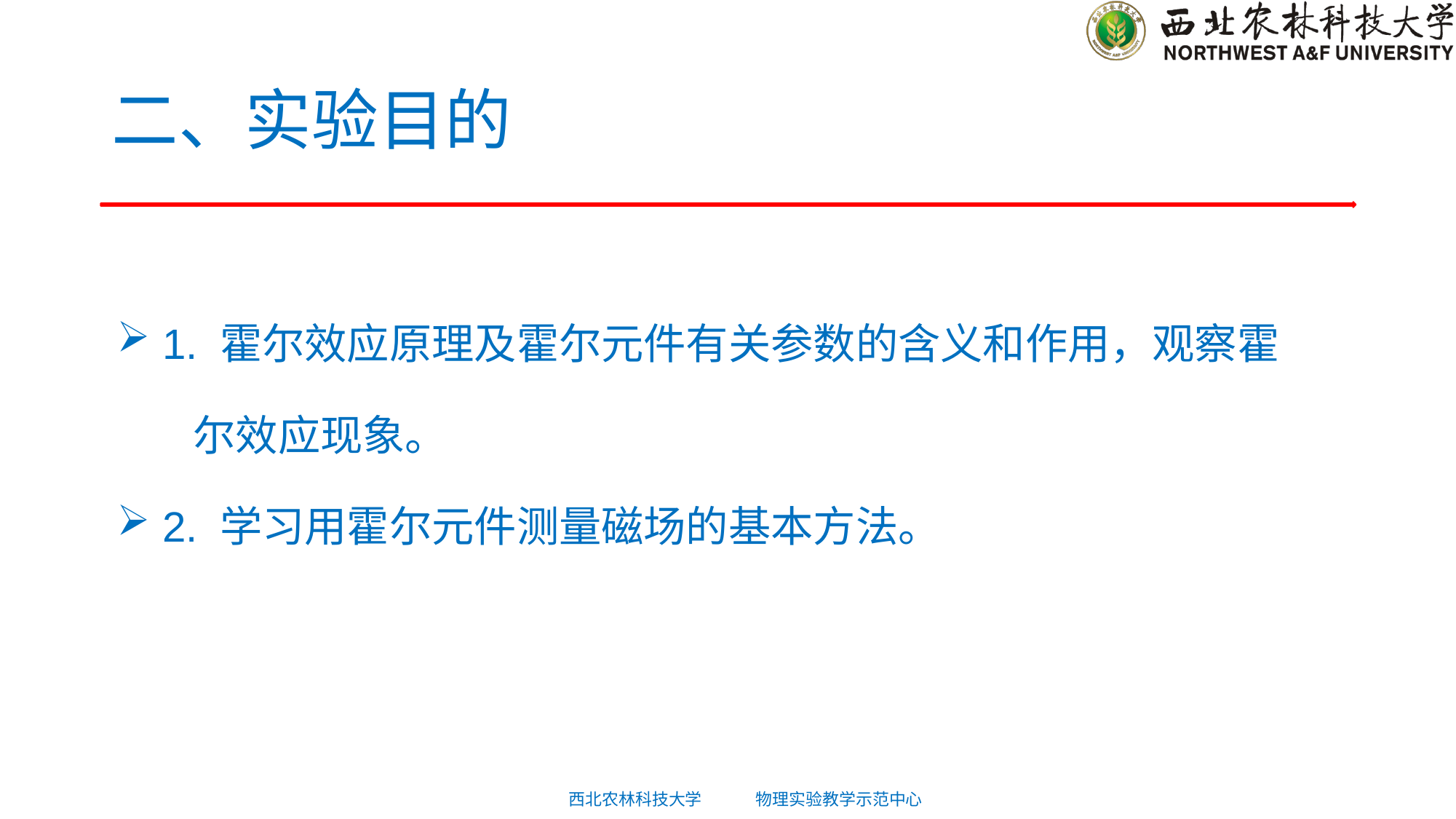

# 二、实验目的
 1. 霍尔效应原理及霍尔元件有关参数的含义和作用，观察霍
       尔效应现象。
 2. 学习用霍尔元件测量磁场的基本方法。